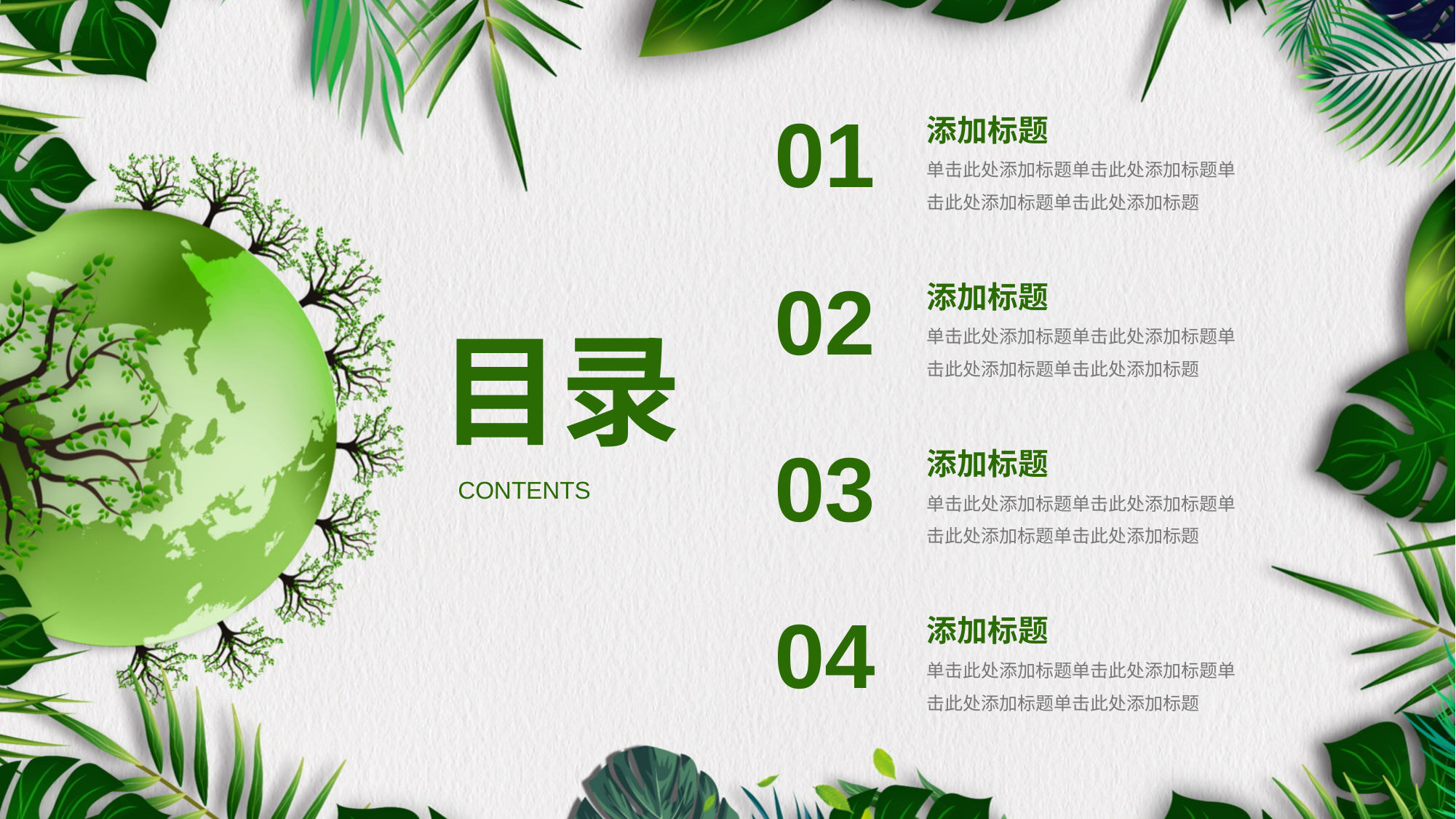

添加标题
单击此处添加标题单击此处添加标题单击此处添加标题单击此处添加标题
01
添加标题
单击此处添加标题单击此处添加标题单击此处添加标题单击此处添加标题
02
目录
CONTENTS
添加标题
单击此处添加标题单击此处添加标题单击此处添加标题单击此处添加标题
03
添加标题
单击此处添加标题单击此处添加标题单击此处添加标题单击此处添加标题
04